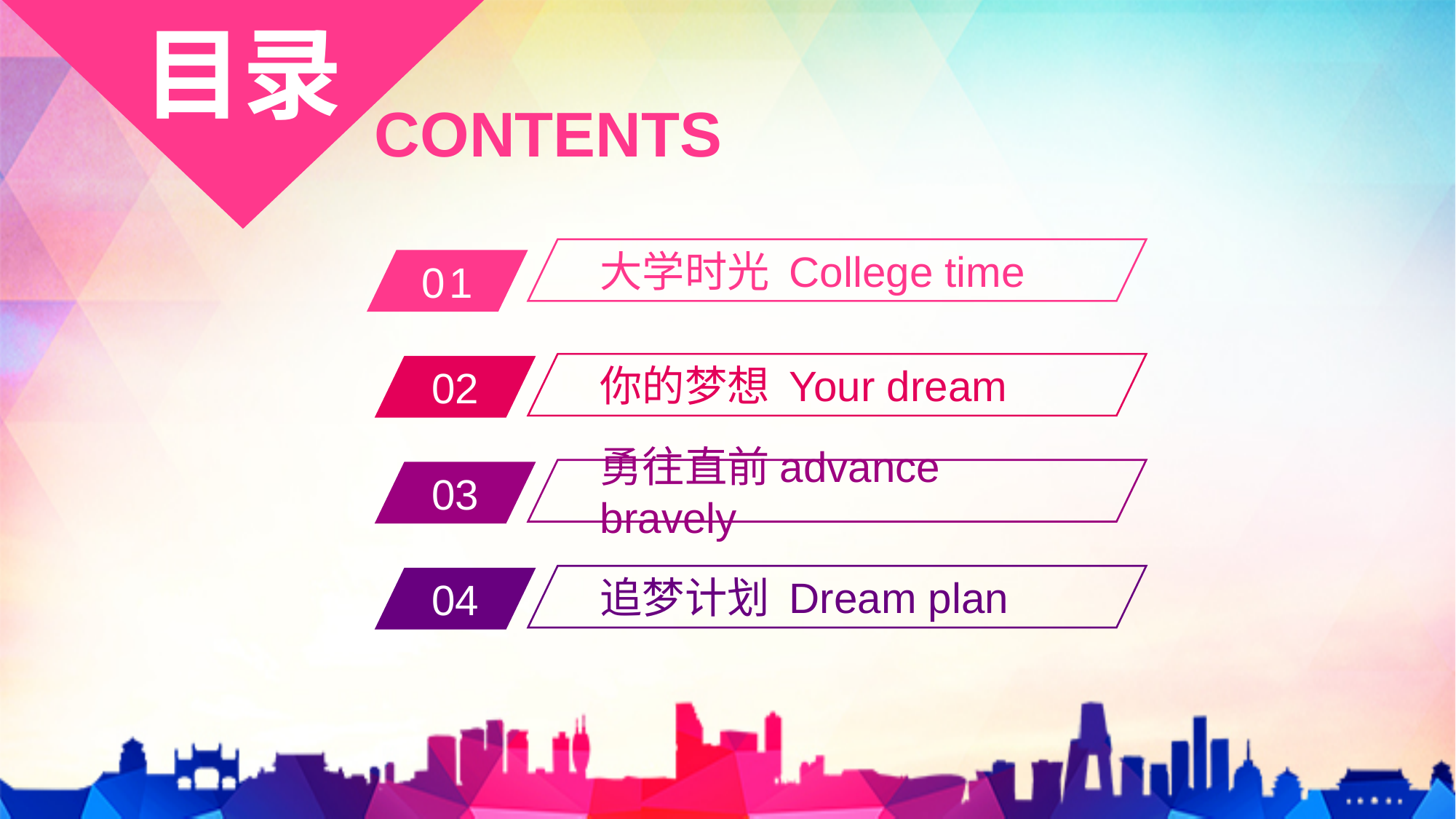

目录
CONTENTS
大学时光 College time
01
你的梦想 Your dream
02
勇往直前advance bravely
03
追梦计划 Dream plan
04